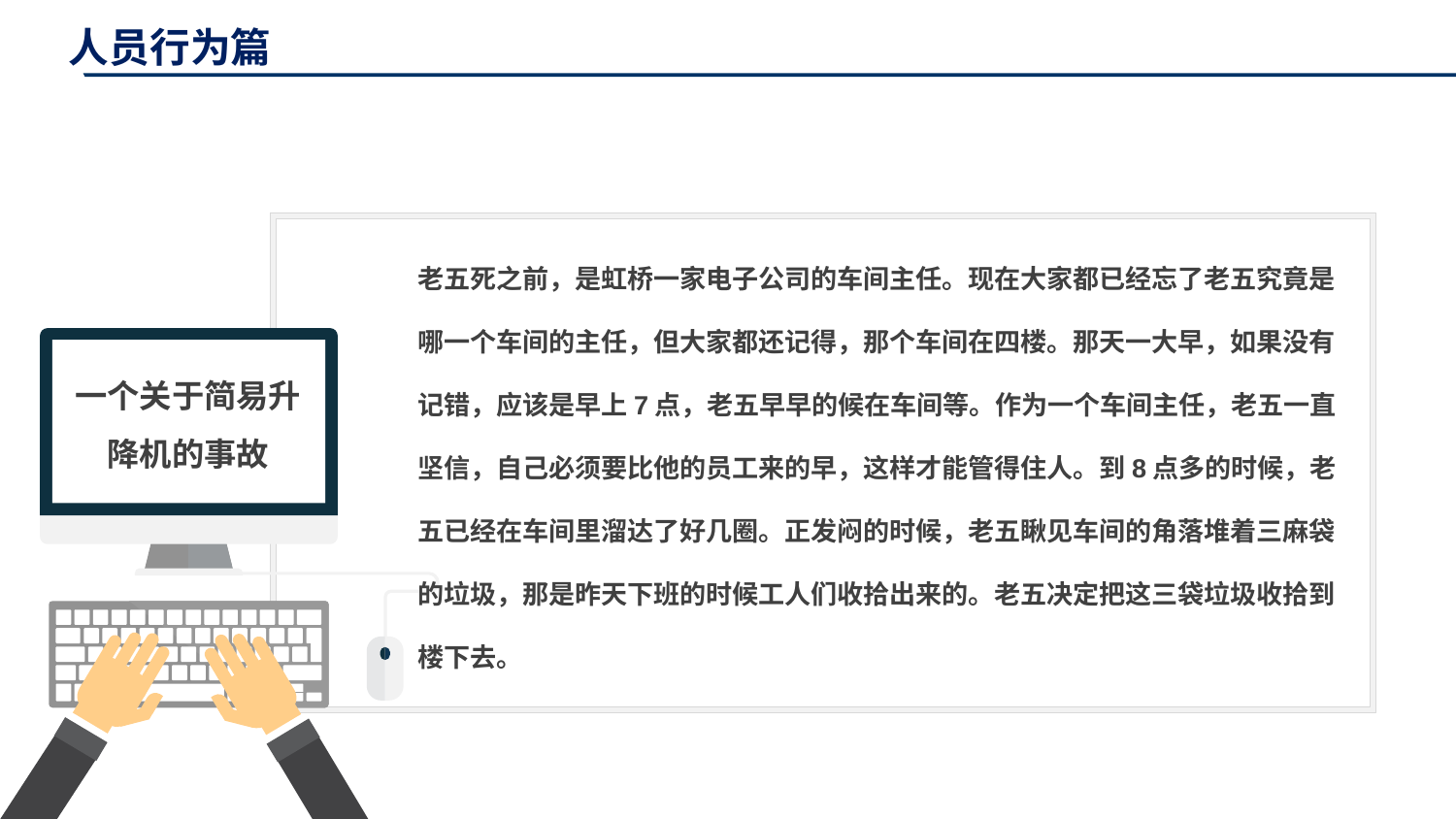

人员行为篇

老五死之前，是虹桥一家电子公司的车间主任。现在大家都已经忘了老五究竟是哪一个车间的主任，但大家都还记得，那个车间在四楼。那天一大早，如果没有记错，应该是早上7点，老五早早的候在车间等。作为一个车间主任，老五一直坚信，自己必须要比他的员工来的早，这样才能管得住人。到8点多的时候，老五已经在车间里溜达了好几圈。正发闷的时候，老五瞅见车间的角落堆着三麻袋的垃圾，那是昨天下班的时候工人们收拾出来的。老五决定把这三袋垃圾收拾到楼下去。

一个关于简易升降机的事故